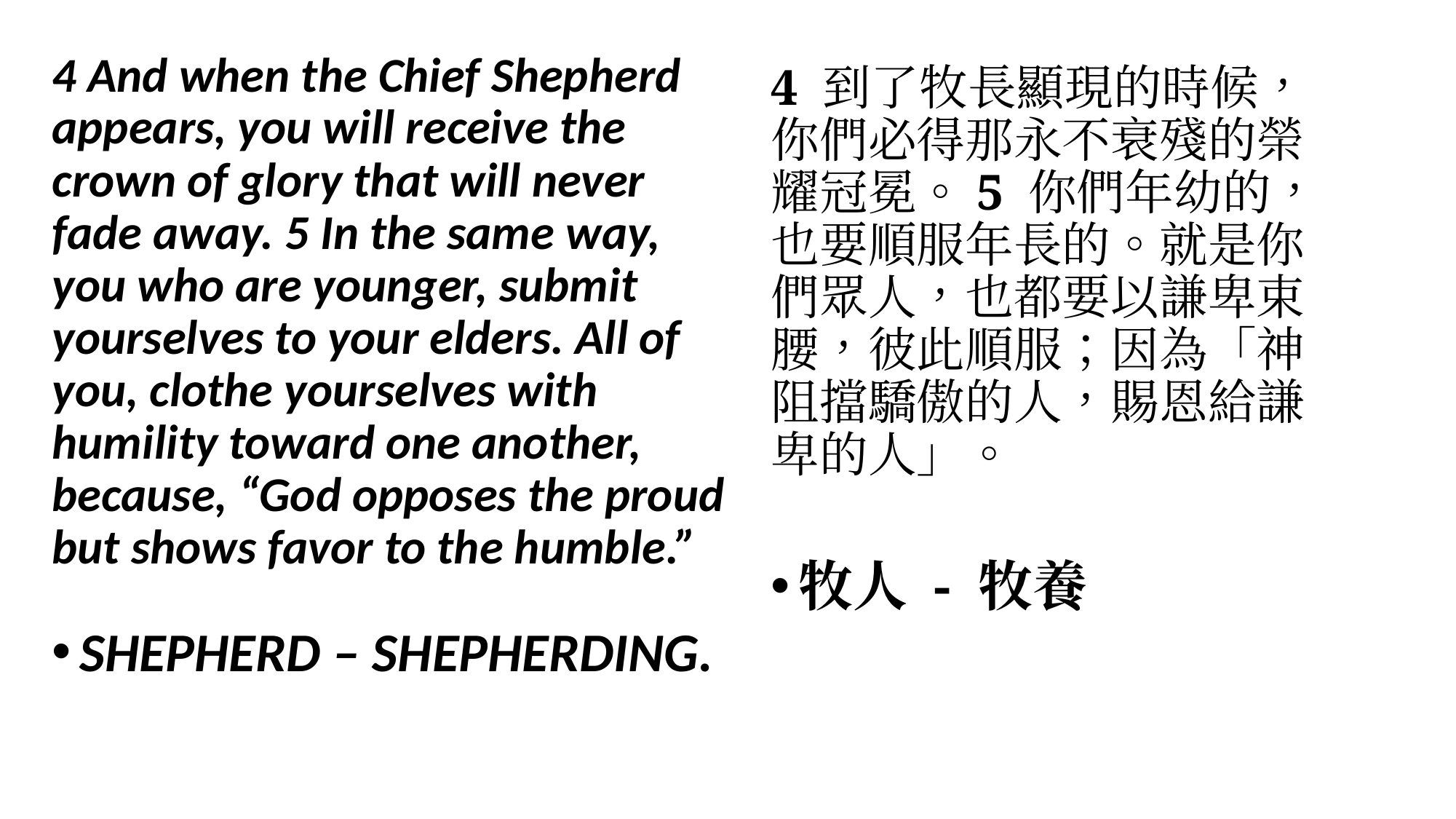

4 And when the Chief Shepherd appears, you will receive the crown of glory that will never fade away. 5 In the same way, you who are younger, submit yourselves to your elders. All of you, clothe yourselves with humility toward one another, because, “God opposes the proud but shows favor to the humble.”

SHEPHERD – SHEPHERDING.
4 到了牧長顯現的時候，你們必得那永不衰殘的榮耀冠冕。5 你們年幼的，也要順服年長的。就是你們眾人，也都要以謙卑束腰，彼此順服；因為「神阻擋驕傲的人，賜恩給謙卑的人」。

牧人 - 牧養